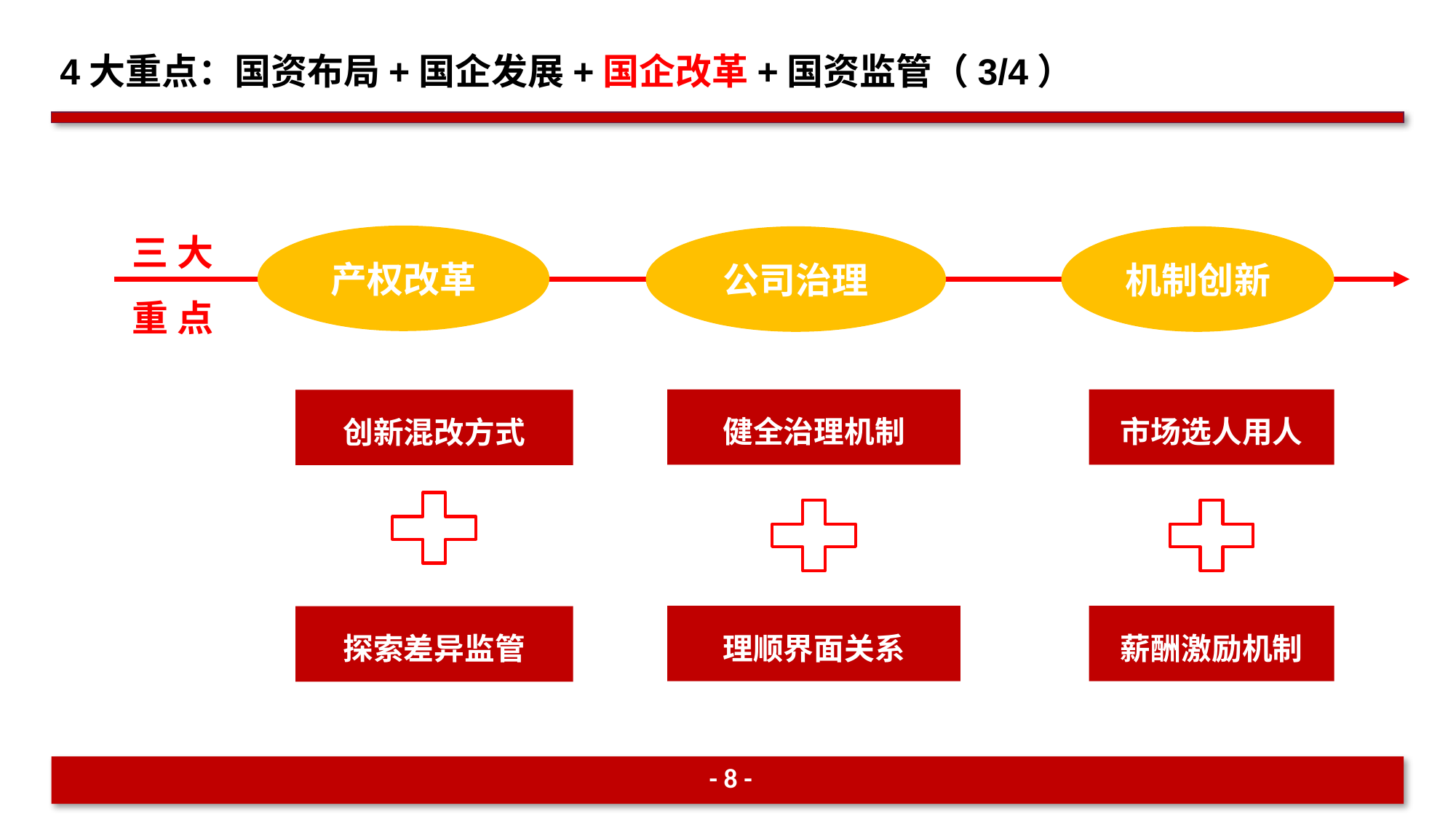

4大重点：国资布局+国企发展+国企改革+国资监管（3/4）
三 大
重 点
产权改革
公司治理
机制创新
健全治理机制
市场选人用人
创新混改方式

理顺界面关系
薪酬激励机制
探索差异监管